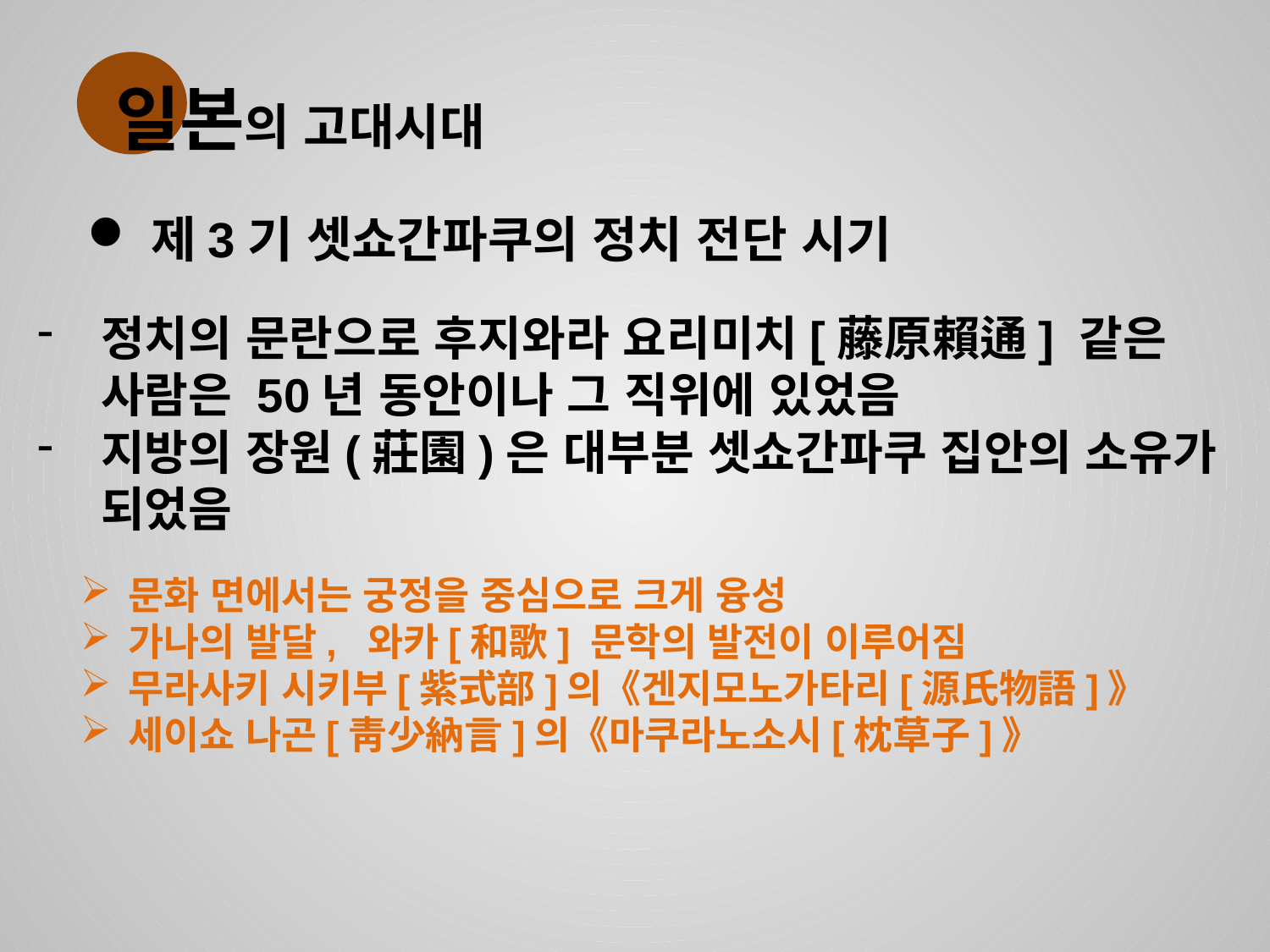

일본의 고대시대
제3기 셋쇼간파쿠의 정치 전단 시기
정치의 문란으로 후지와라 요리미치[藤原賴通] 같은 사람은 50년 동안이나 그 직위에 있었음
지방의 장원(莊園)은 대부분 셋쇼간파쿠 집안의 소유가 되었음
문화 면에서는 궁정을 중심으로 크게 융성
가나의 발달,  와카[和歌] 문학의 발전이 이루어짐
무라사키 시키부[紫式部]의《겐지모노가타리[源氏物語]》
세이쇼 나곤[靑少納言]의《마쿠라노소시[枕草子]》